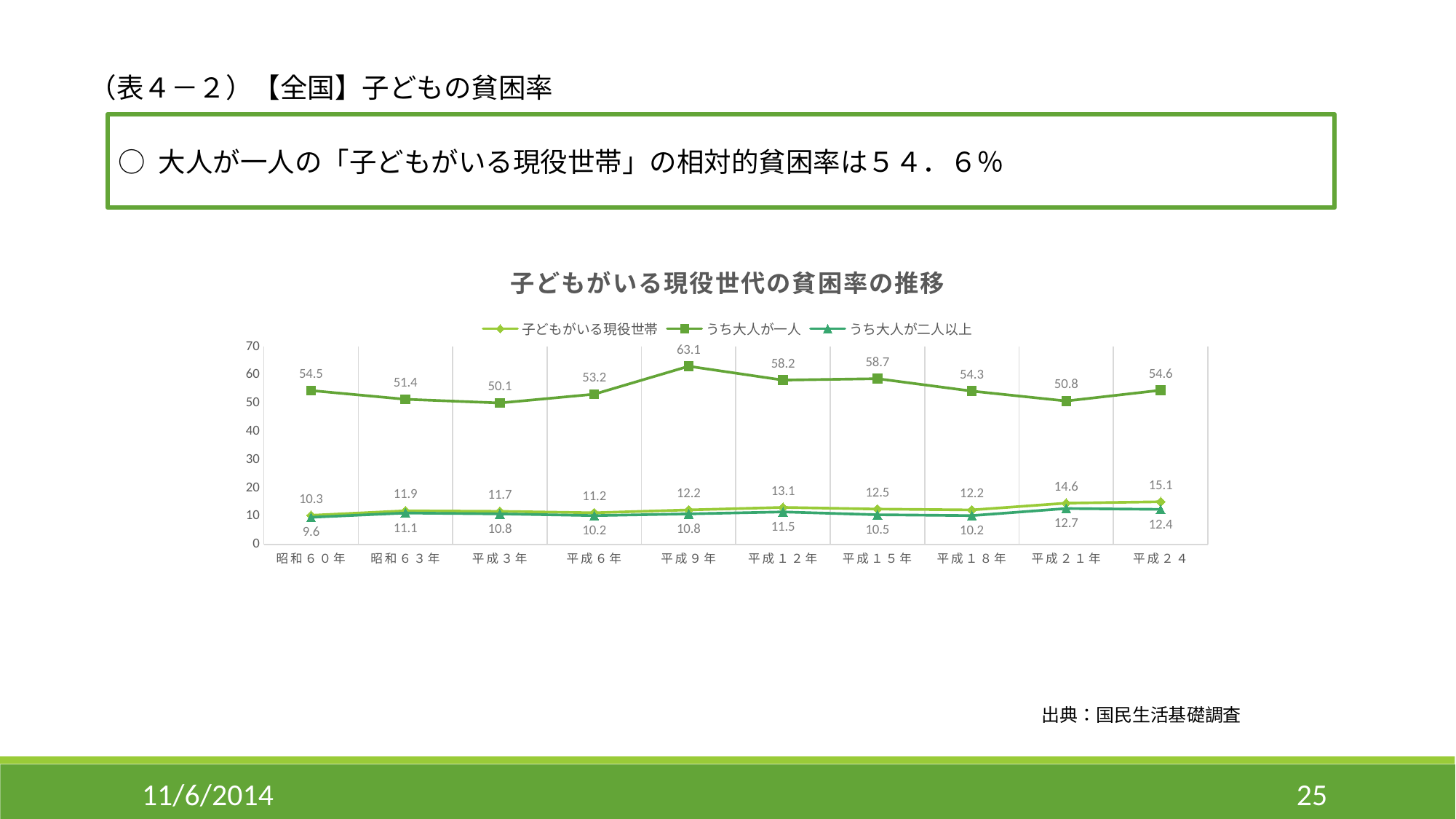

（表４－２）【全国】子どもの貧困率
○ 大人が一人の「子どもがいる現役世帯」の相対的貧困率は５４．６％

### Chart: 子どもがいる現役世代の貧困率の推移

| Category | 子どもがいる現役世帯 | うち大人が一人 | うち大人が二人以上 |
|---|---|---|---|
| 昭和６０年 | 10.3 | 54.5 | 9.6 |
| 昭和６３年 | 11.9 | 51.4 | 11.1 |
| 平成３年 | 11.7 | 50.1 | 10.8 |
| 平成６年 | 11.2 | 53.2 | 10.2 |
| 平成９年 | 12.2 | 63.1 | 10.8 |
| 平成１２年 | 13.1 | 58.2 | 11.5 |
| 平成１５年 | 12.5 | 58.7 | 10.5 |
| 平成１８年 | 12.2 | 54.3 | 10.2 |
| 平成２１年 | 14.6 | 50.8 | 12.7 |
| 平成２４ | 15.1 | 54.6 | 12.4 |
出典：国民生活基礎調査
11/6/2014
25